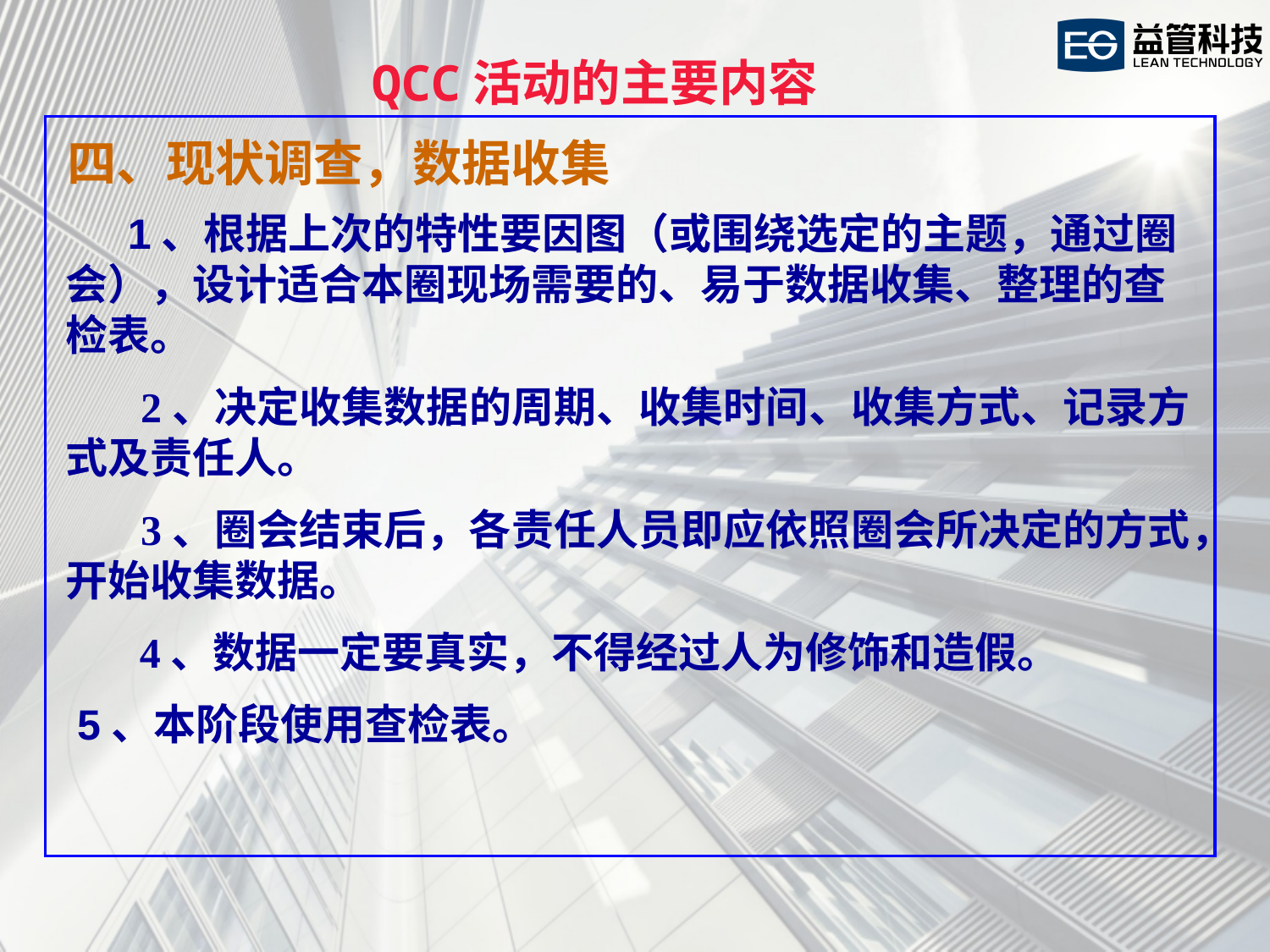

QCC活动的主要内容

四、现状调查，数据收集
       1、根据上次的特性要因图（或围绕选定的主题，通过圈会），设计适合本圈现场需要的、易于数据收集、整理的查检表。
       2、决定收集数据的周期、收集时间、收集方式、记录方式及责任人。
       3、圈会结束后，各责任人员即应依照圈会所决定的方式，开始收集数据。
       4、数据一定要真实，不得经过人为修饰和造假。
 5、本阶段使用查检表。